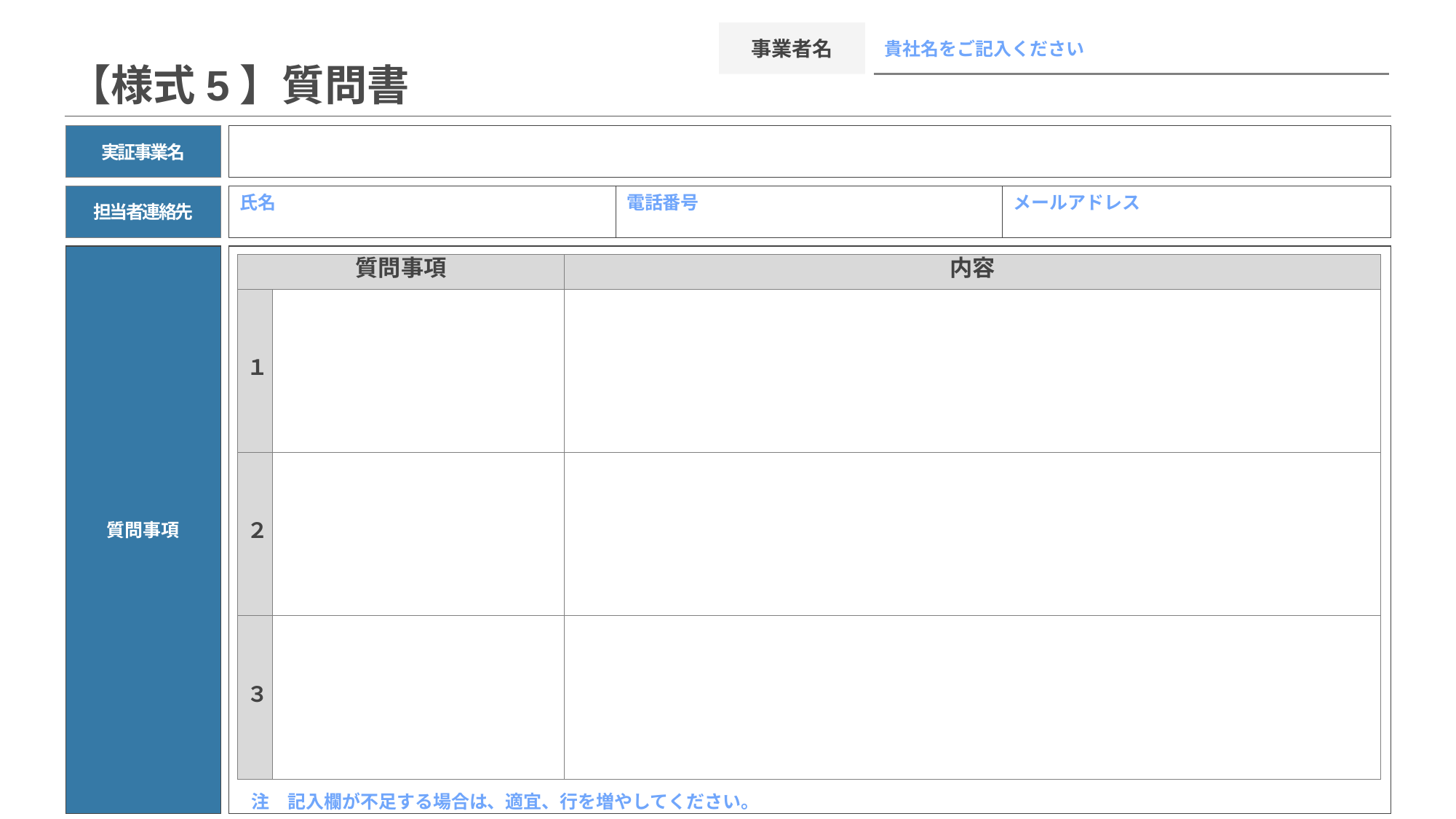

事業者名
貴社名をご記入ください
# 【様式5】質問書
実証事業名

担当者連絡先
氏名
電話番号
メールアドレス
質問事項

| 質問事項 |  | 内容 |
| --- | --- | --- |
| １ |  |  |
| ２ |  |  |
| ３ |  |  |
注　記入欄が不足する場合は、適宜、行を増やしてください。